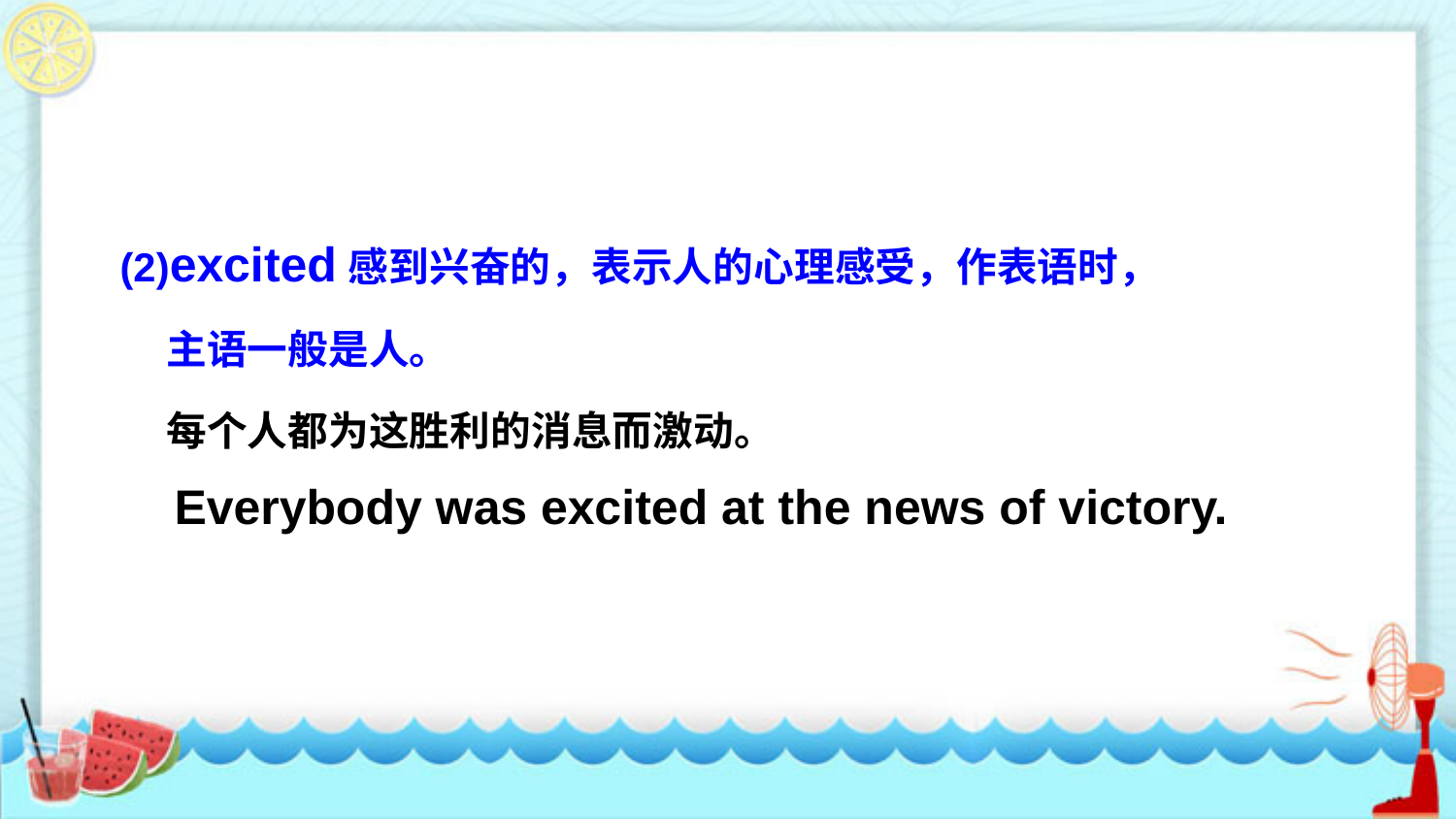

(2)excited感到兴奋的，表示人的心理感受，作表语时，
    主语一般是人。
    每个人都为这胜利的消息而激动。
    Everybody was excited at the news of victory.